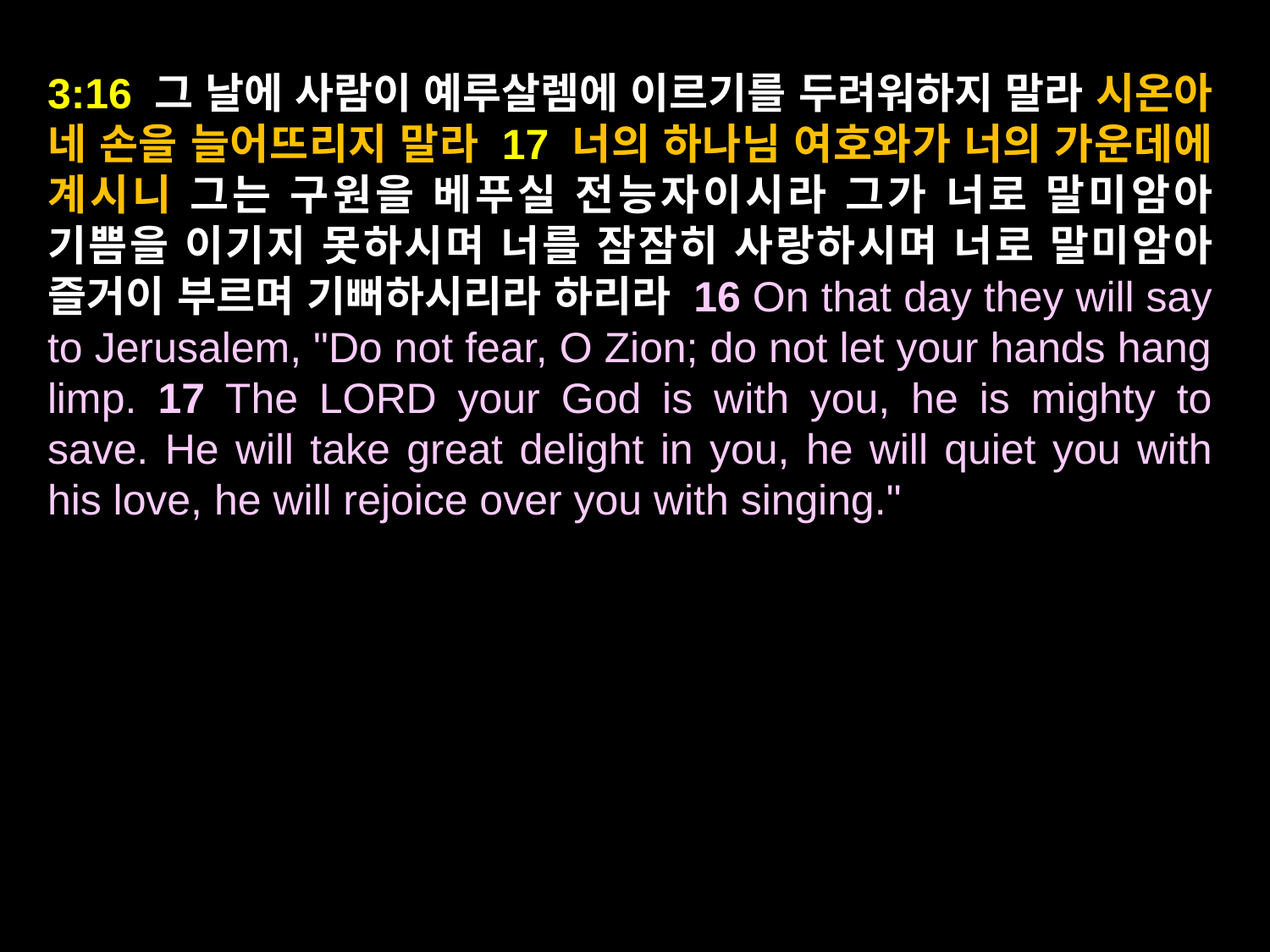

3:16 그 날에 사람이 예루살렘에 이르기를 두려워하지 말라 시온아 네 손을 늘어뜨리지 말라 17 너의 하나님 여호와가 너의 가운데에 계시니 그는 구원을 베푸실 전능자이시라 그가 너로 말미암아 기쁨을 이기지 못하시며 너를 잠잠히 사랑하시며 너로 말미암아 즐거이 부르며 기뻐하시리라 하리라 16 On that day they will say to Jerusalem, "Do not fear, O Zion; do not let your hands hang limp. 17 The LORD your God is with you, he is mighty to save. He will take great delight in you, he will quiet you with his love, he will rejoice over you with singing."